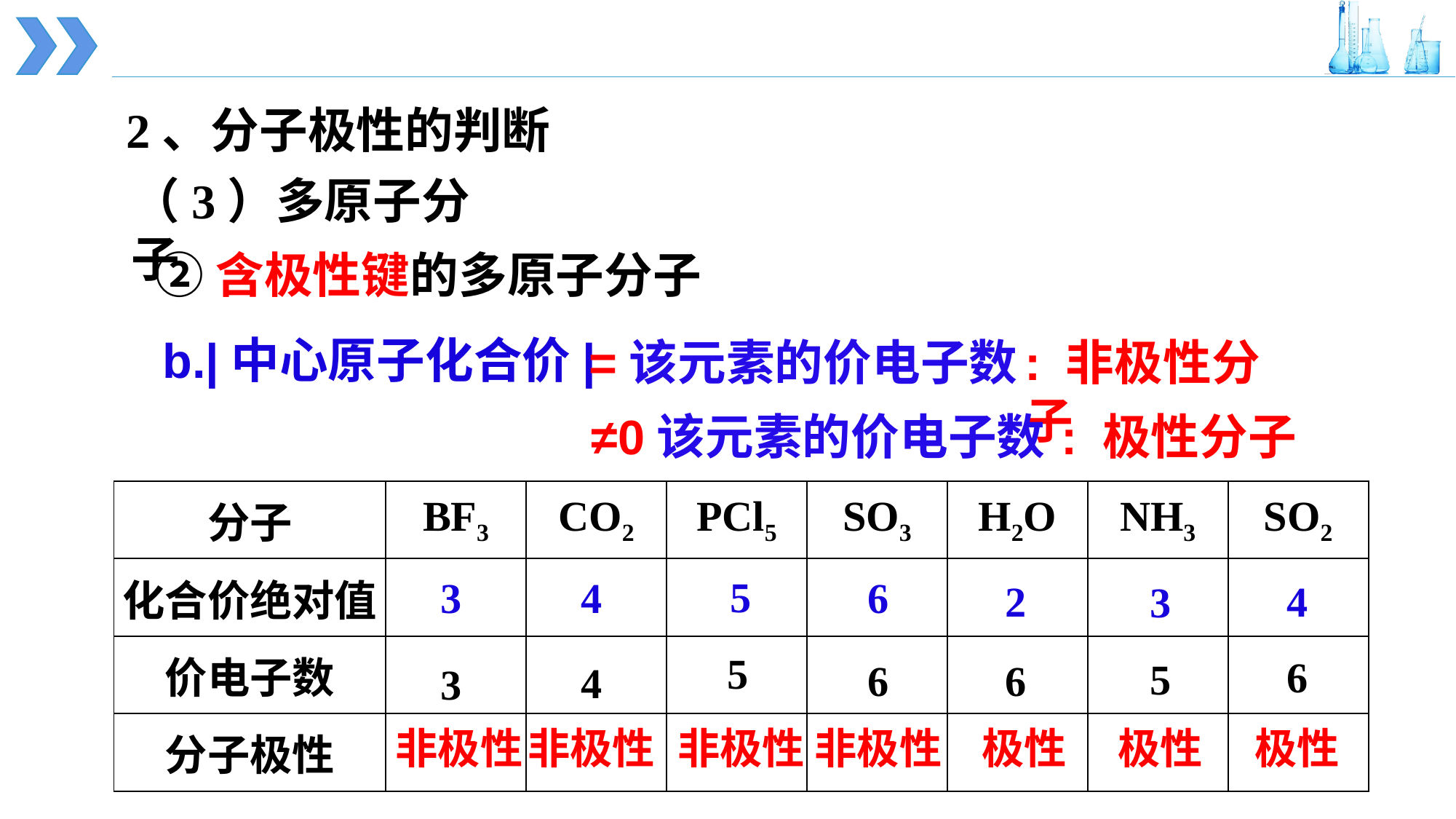

2、分子极性的判断
（3）多原子分子
②含极性键的多原子分子
b.|中心原子化合价|
: 非极性分子
=该元素的价电子数
: 极性分子
≠0该元素的价电子数
| 分子 | BF3 | CO2 | PCl5 | SO3 | H2O | NH3 | SO2 |
| --- | --- | --- | --- | --- | --- | --- | --- |
| 化合价绝对值 |  |  |  |  |  |  |  |
| 价电子数 |  |  |  |  |  |  |  |
| 分子极性 |  |  |  |  |  |  |  |
5
3
4
6
2
4
3
5
6
5
6
6
4
3
非极性
非极性
极性
极性
非极性
非极性
极性